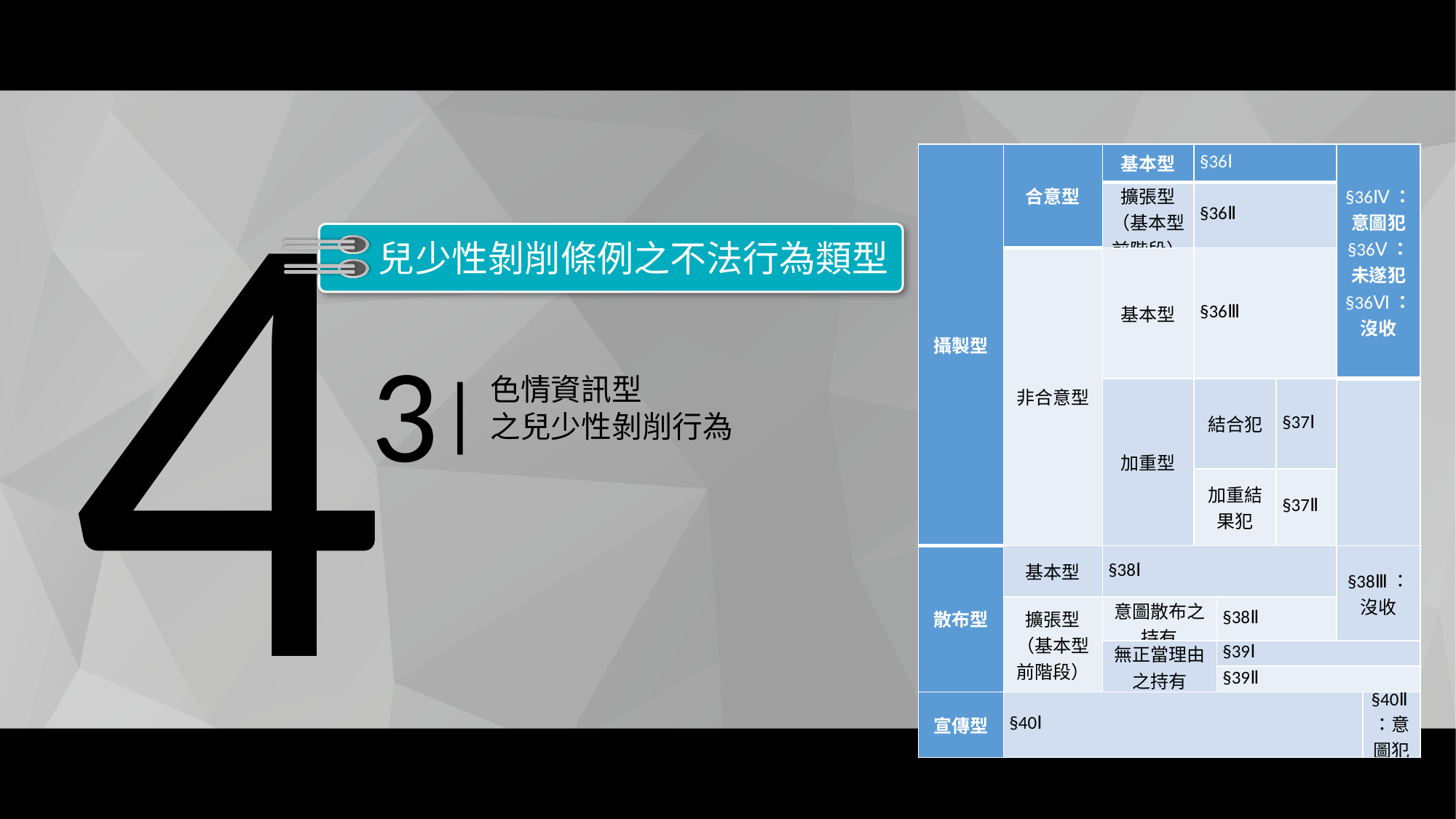

4
| 攝製型 | 合意型 | 基本型 | §36Ⅰ |  |  | §36Ⅳ：意圖犯 §36Ⅴ：未遂犯 §36Ⅵ：沒收 |  |
| --- | --- | --- | --- | --- | --- | --- | --- |
|  |  | 擴張型 （基本型前階段） | §36Ⅱ |  |  |  |  |
|  | 非合意型 | 基本型 | §36Ⅲ |  |  |  |  |
|  |  | 加重型 | 結合犯 |  | §37Ⅰ |  |  |
|  |  |  | 加重結果犯 |  | §37Ⅱ |  |  |
| 散布型 | 基本型 | §38Ⅰ |  |  |  | §38Ⅲ：沒收 |  |
|  | 擴張型（基本型前階段） | 意圖散布之持有 |  | §38Ⅱ |  |  |  |
|  |  | 無正當理由之持有 |  | §39Ⅰ |  |  |  |
|  |  |  |  | §39Ⅱ |  |  |  |
| 宣傳型 | §40Ⅰ |  |  |  |  |  | §40Ⅱ：意圖犯 |

兒少性剝削條例之不法行為類型
3
|
色情資訊型
之兒少性剝削行為